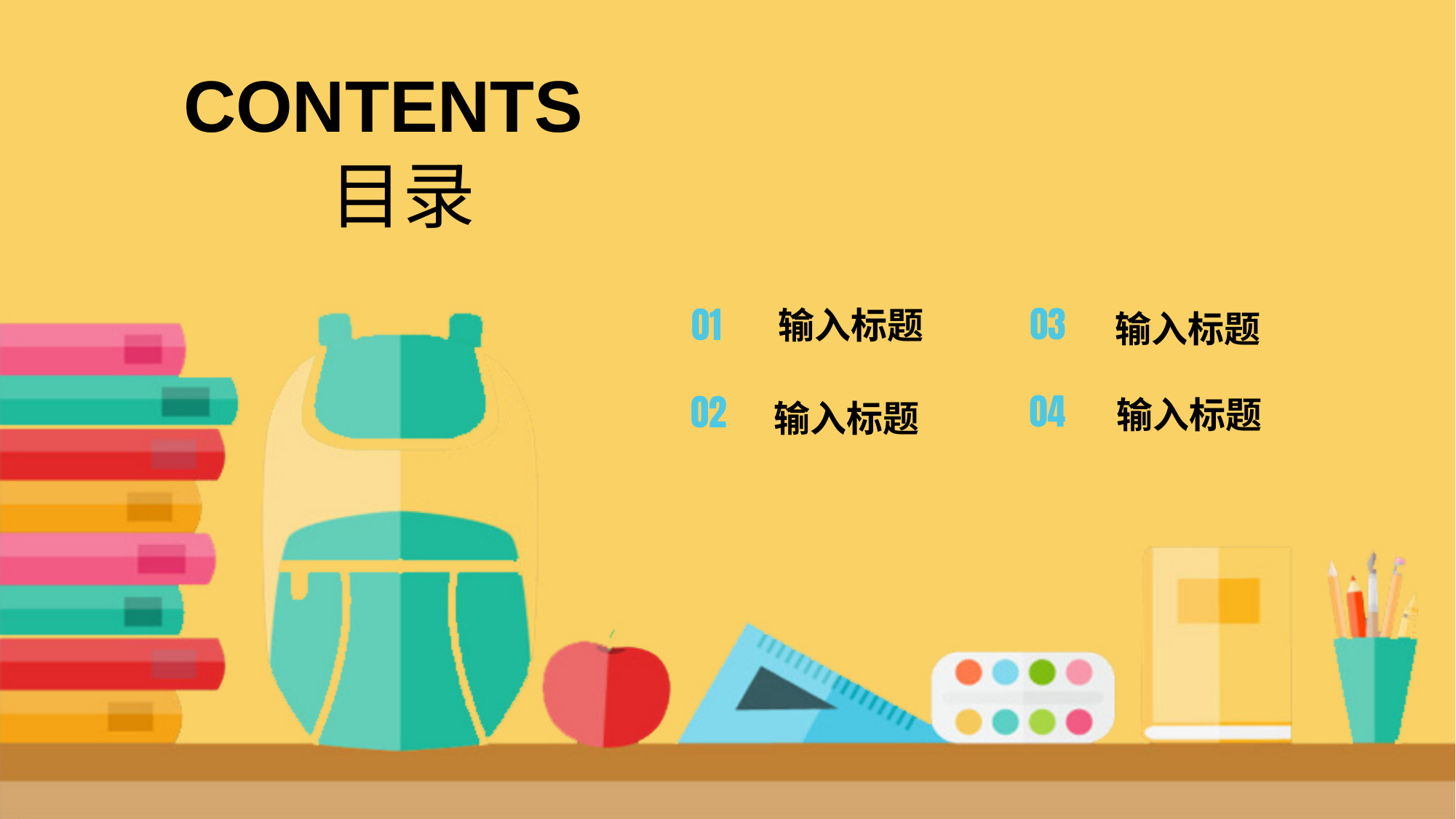

CONTENTS
目录
输入标题
03
01
输入标题
04
02
输入标题
输入标题